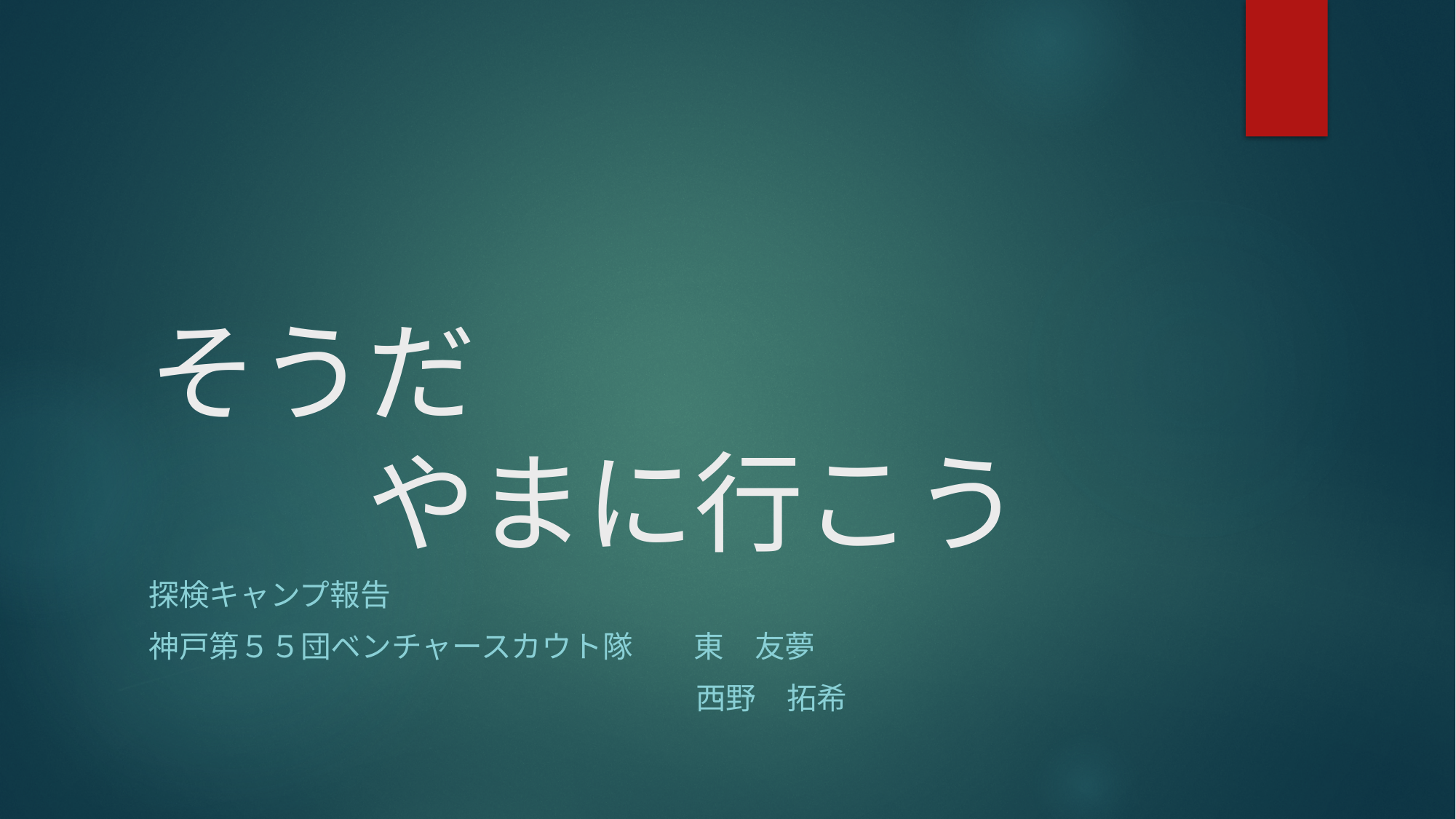

# そうだ 　　やまに行こう
探検キャンプ報告
神戸第５５団ベンチャースカウト隊　　東　友夢
　　　　　　　　　　　　　　　　　　西野　拓希